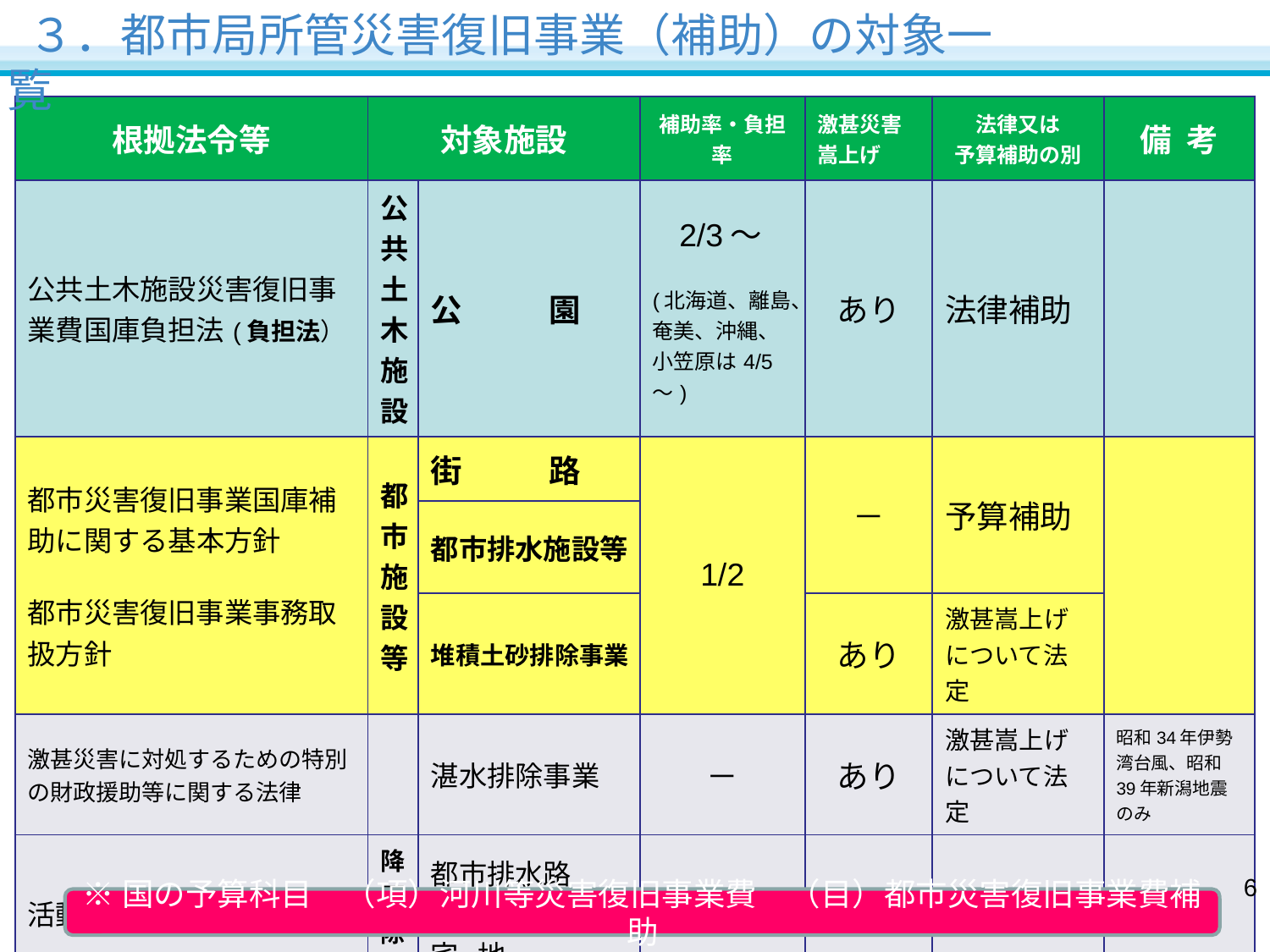

３．都市局所管災害復旧事業（補助）の対象一覧
| 根拠法令等 | 対象施設 |  | 補助率・負担率 | 激甚災害嵩上げ | 法律又は 予算補助の別 | 備 考 |
| --- | --- | --- | --- | --- | --- | --- |
| 公共土木施設災害復旧事業費国庫負担法(負担法） | 公共土木施設 | 公 園 | 2/3～ (北海道、離島、奄美、沖縄、小笠原は4/5～) | あり | 法律補助 |  |
| 都市災害復旧事業国庫補助に関する基本方針 都市災害復旧事業事務取扱方針 | 都市施設等 | 街 路 | 1/2 | － | 予算補助 |  |
|  |  | 都市排水施設等 |  |  |  |  |
|  |  | 堆積土砂排除事業 |  | あり | 激甚嵩上げ について法定 |  |
| 激甚災害に対処するための特別の財政援助等に関する法律 |  | 湛水排除事業 | － | あり | 激甚嵩上げ について法定 | 昭和34年伊勢湾台風、昭和39年新潟地震のみ |
| 活動火山対策特別措置法 | 降灰除去 | 都市排水路 公　 園 宅 地 | 1/2 | － | 法律補助 |  |
6
※国の予算科目　（項）河川等災害復旧事業費　（目）都市災害復旧事業費補助